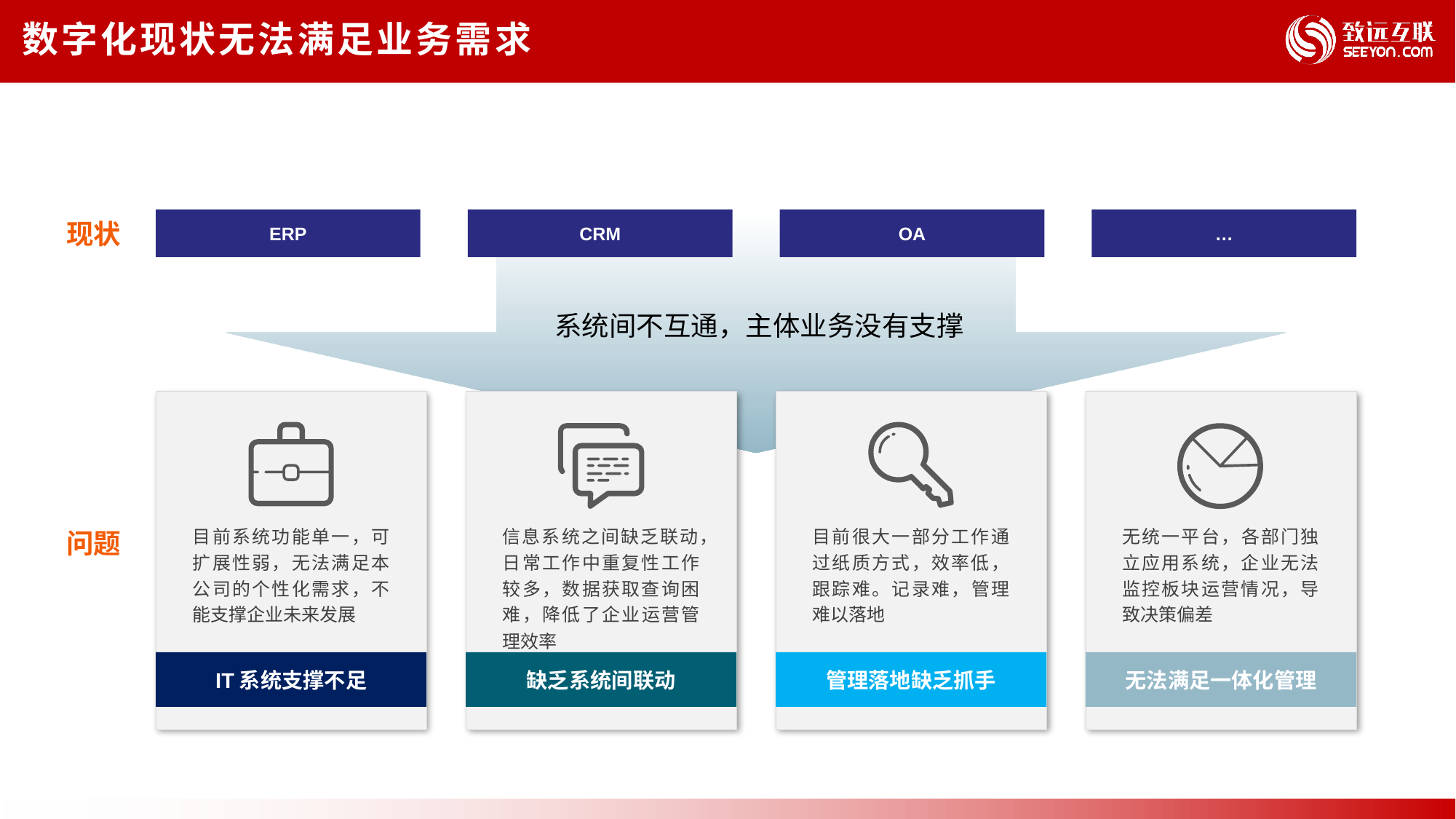

数字化现状无法满足业务需求
ERP
CRM
OA
…
现状

系统间不互通，主体业务没有支撑

目前系统功能单一，可扩展性弱，无法满足本公司的个性化需求，不能支撑企业未来发展
信息系统之间缺乏联动，日常工作中重复性工作较多，数据获取查询困难，降低了企业运营管理效率
目前很大一部分工作通过纸质方式，效率低，跟踪难。记录难，管理难以落地
无统一平台，各部门独立应用系统，企业无法监控板块运营情况，导致决策偏差
IT系统支撑不足
缺乏系统间联动
管理落地缺乏抓手
无法满足一体化管理
问题